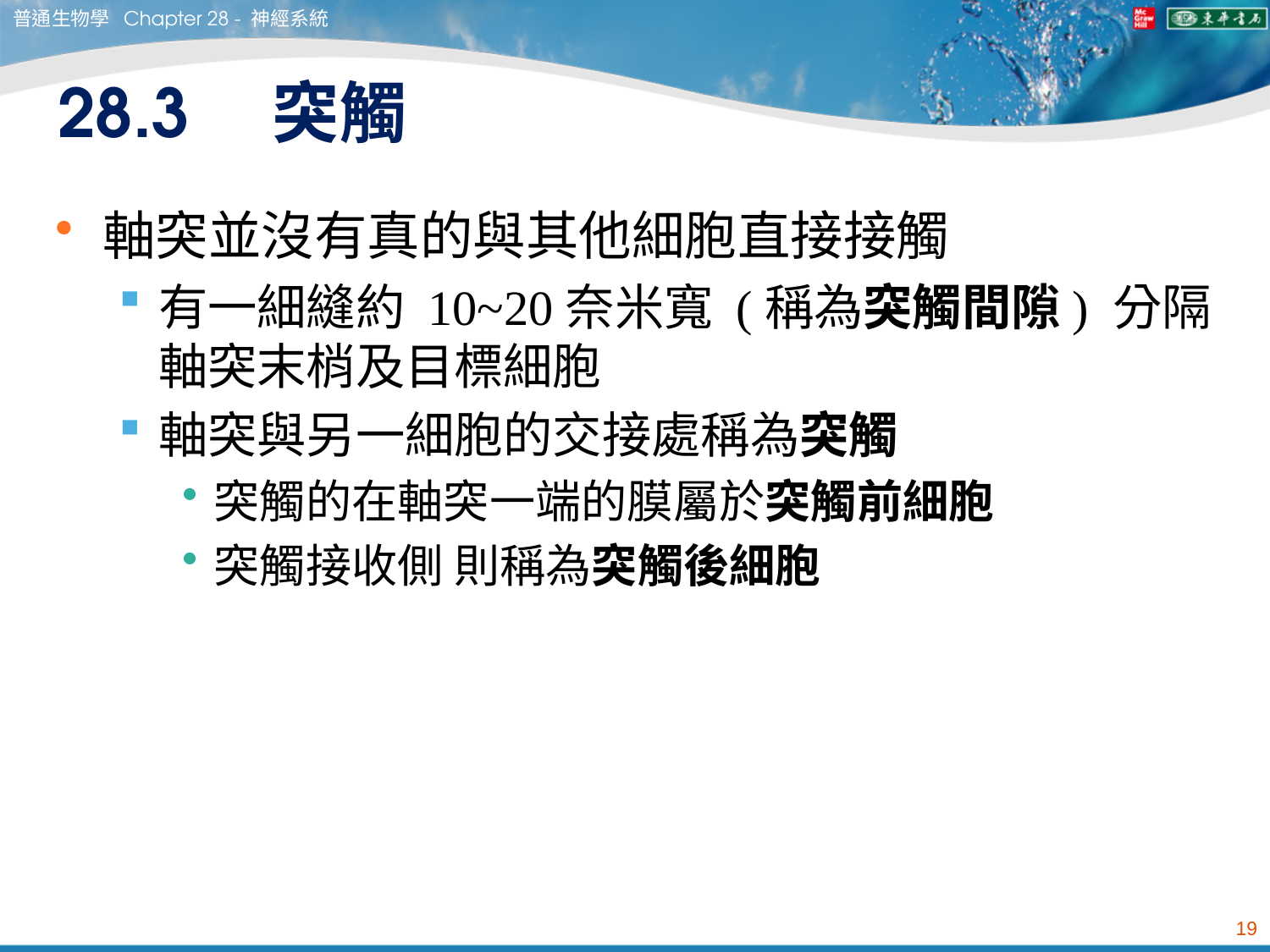

普通生物學  Chapter 28 - 神經系統
# 28.3　突觸
軸突並沒有真的與其他細胞直接接觸
有一細縫約 10~20奈米寬 (稱為突觸間隙) 分隔軸突末梢及目標細胞
軸突與另一細胞的交接處稱為突觸
突觸的在軸突一端的膜屬於突觸前細胞
突觸接收側 則稱為突觸後細胞
19